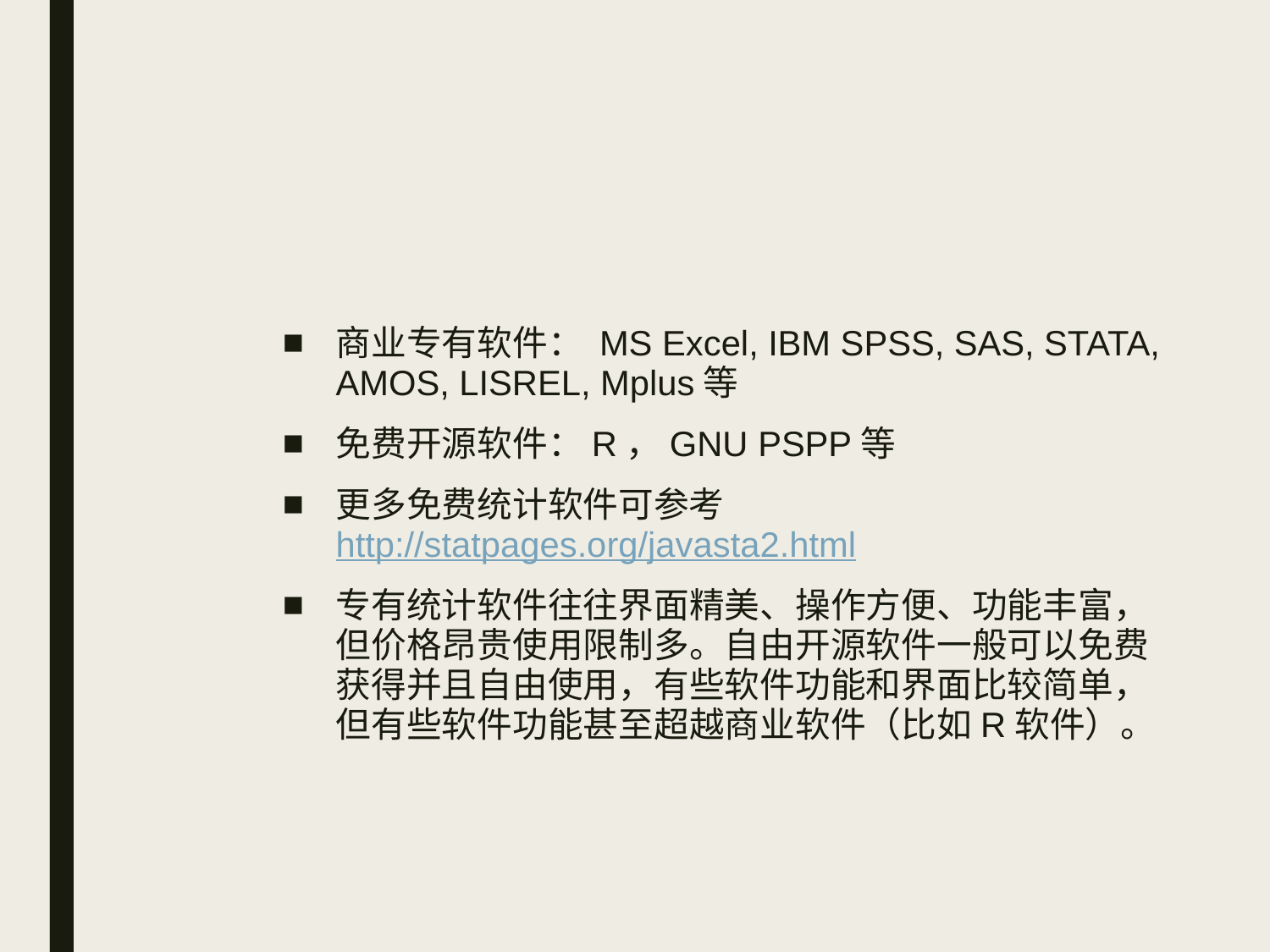

#
商业专有软件： MS Excel, IBM SPSS, SAS, STATA, AMOS, LISREL, Mplus等
免费开源软件：R，GNU PSPP等
更多免费统计软件可参考http://statpages.org/javasta2.html
专有统计软件往往界面精美、操作方便、功能丰富，但价格昂贵使用限制多。自由开源软件一般可以免费获得并且自由使用，有些软件功能和界面比较简单，但有些软件功能甚至超越商业软件（比如R软件）。